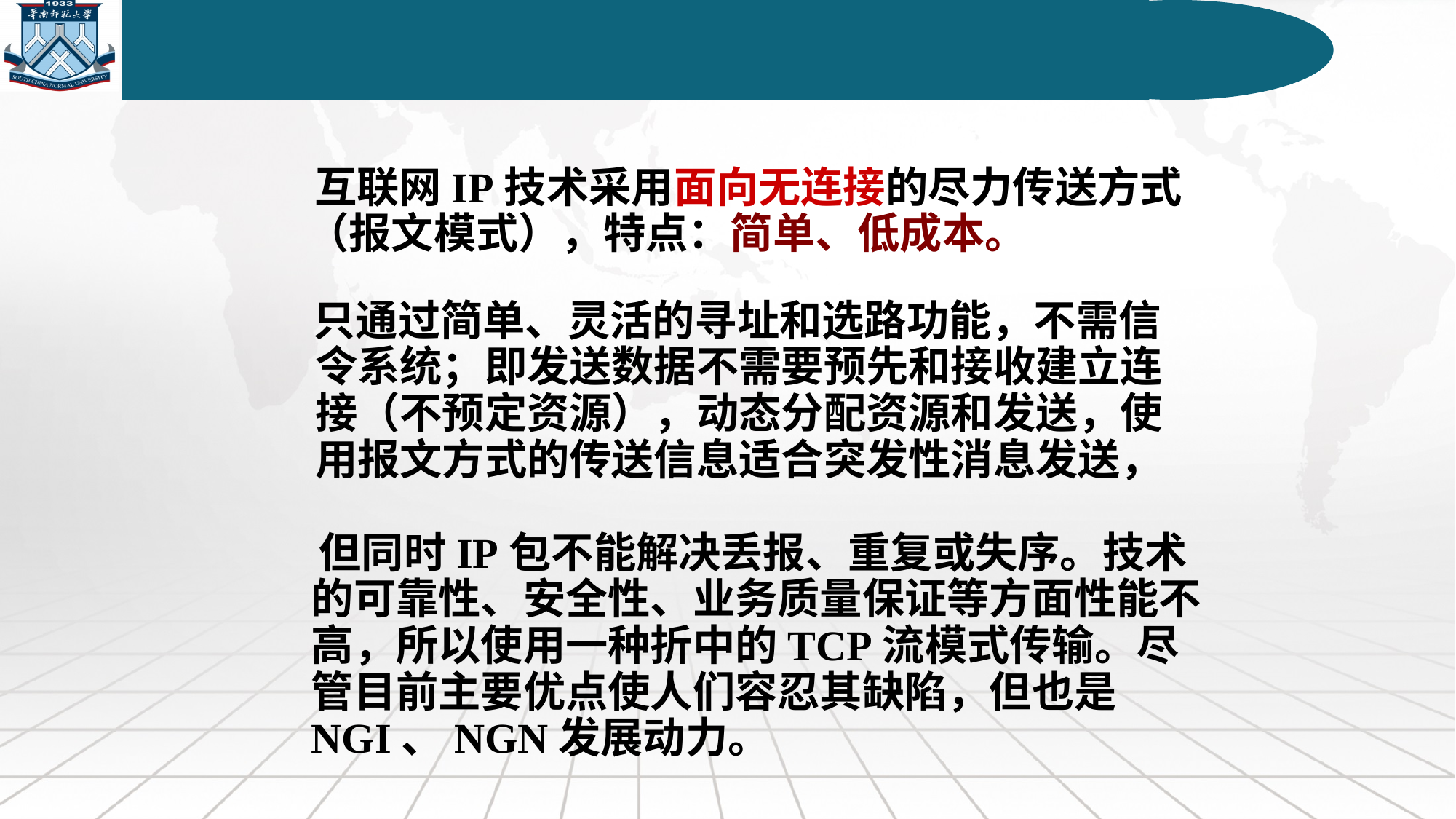

互联网IP技术采用面向无连接的尽力传送方式（报文模式），特点：简单、低成本。
   只通过简单、灵活的寻址和选路功能，不需信令系统；即发送数据不需要预先和接收建立连接（不预定资源），动态分配资源和发送，使用报文方式的传送信息适合突发性消息发送，
    但同时IP包不能解决丢报、重复或失序。技术的可靠性、安全性、业务质量保证等方面性能不高，所以使用一种折中的TCP流模式传输。尽管目前主要优点使人们容忍其缺陷，但也是NGI、NGN发展动力。